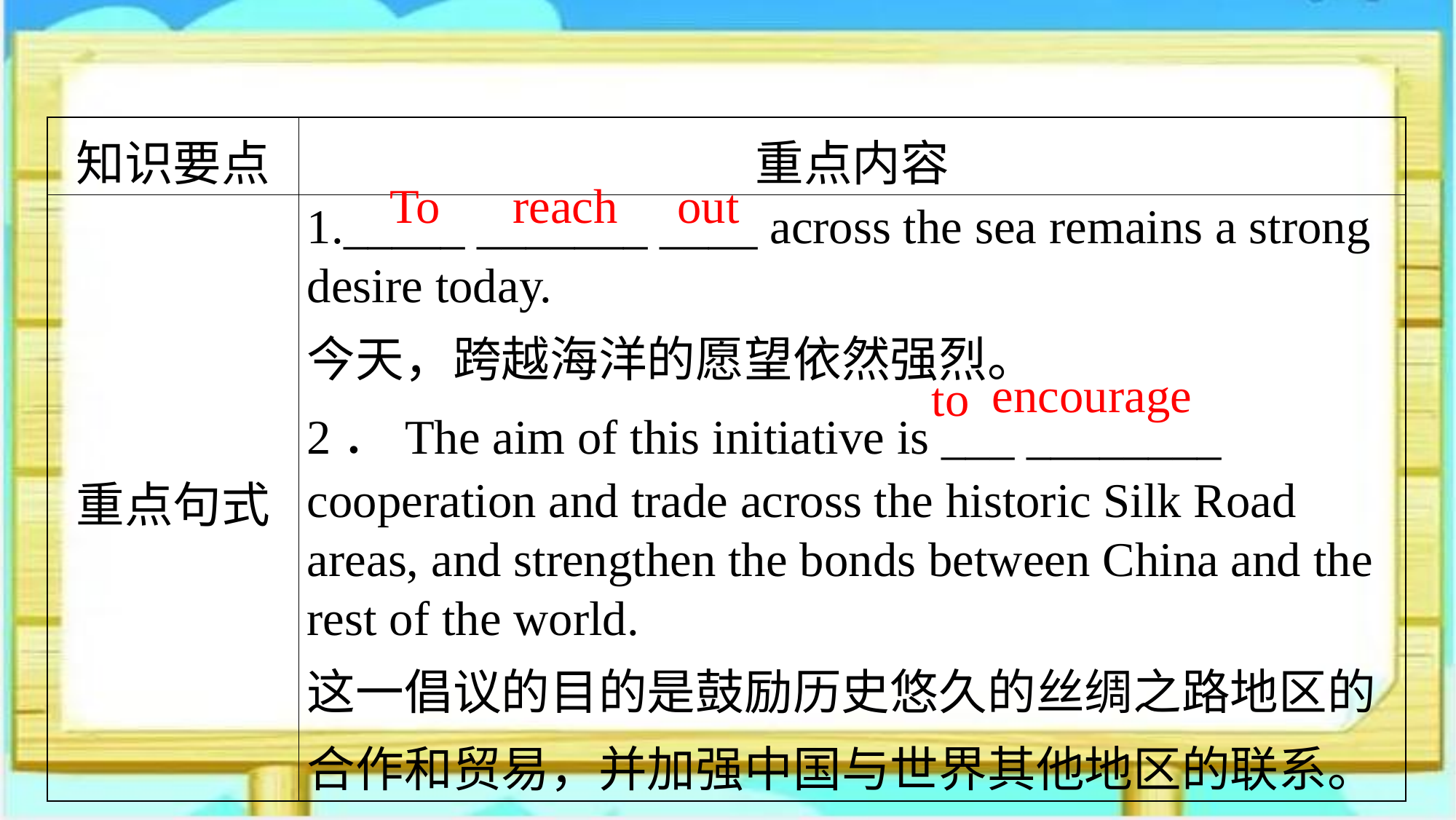

| 知识要点 | 重点内容 |
| --- | --- |
| 重点句式 | 1.\_\_\_\_\_ \_\_\_\_\_\_\_ \_\_\_\_ across the sea remains a strong desire today. 今天，跨越海洋的愿望依然强烈。 2．The aim of this initiative is \_\_\_ \_\_\_\_\_\_\_\_ cooperation and trade across the historic Silk Road areas, and strengthen the bonds between China and the rest of the world. 这一倡议的目的是鼓励历史悠久的丝绸之路地区的合作和贸易，并加强中国与世界其他地区的联系。 |
To
reach
out
encourage
to